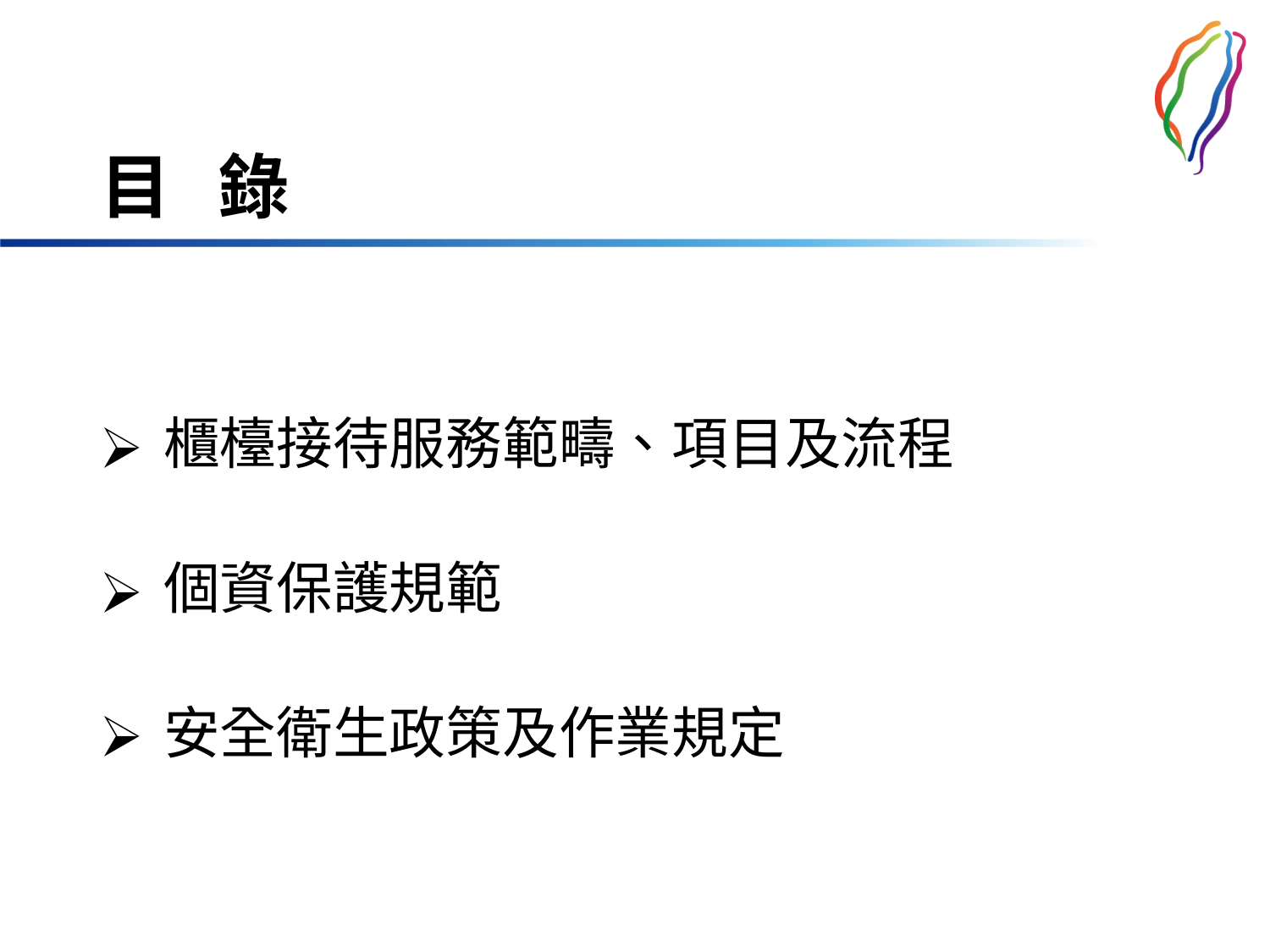

# 目   錄

櫃檯接待服務範疇、項目及流程

個資保護規範

安全衛生政策及作業規定